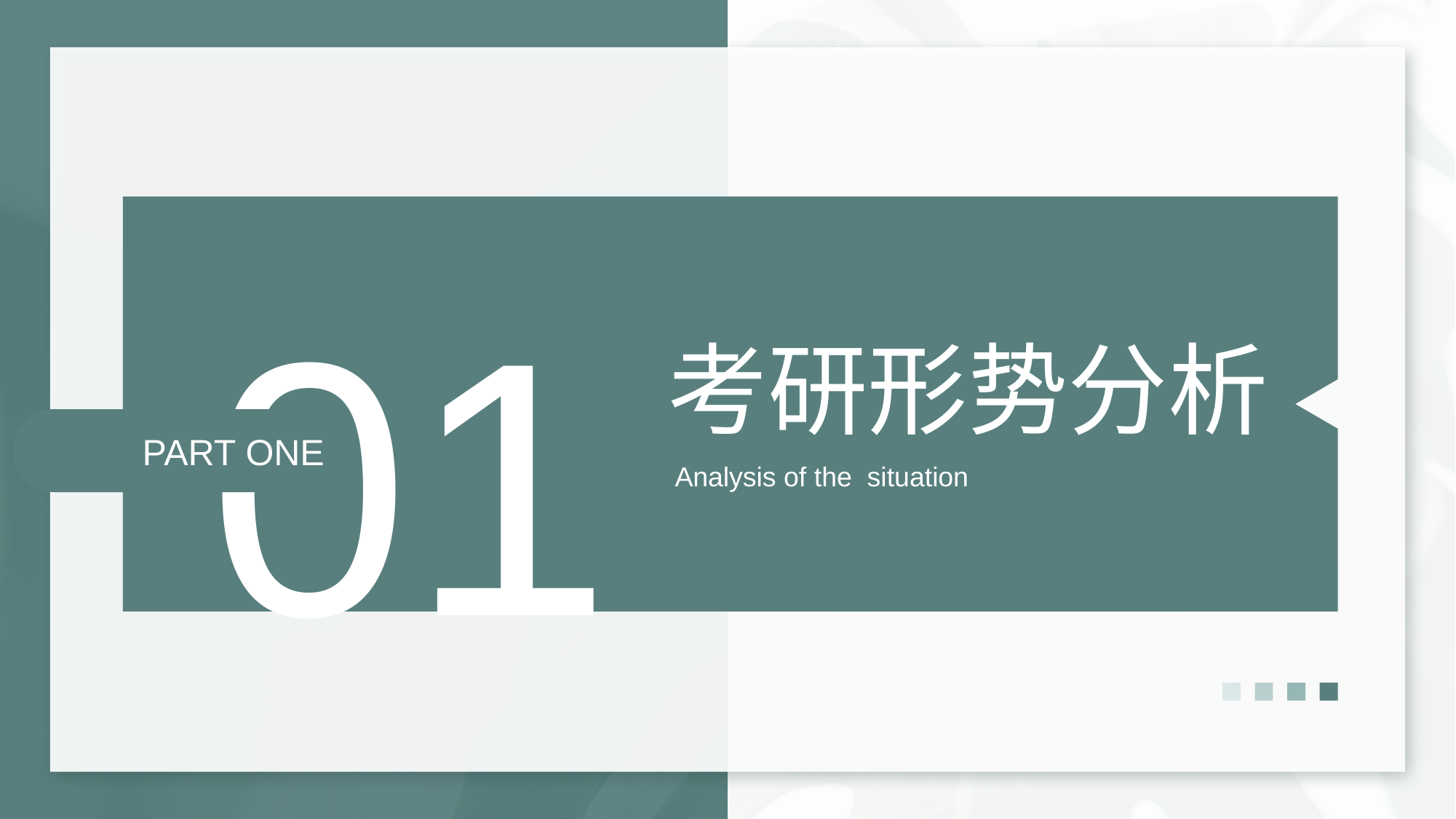

01
考研形势分析
Analysis of the  situation

PART ONE